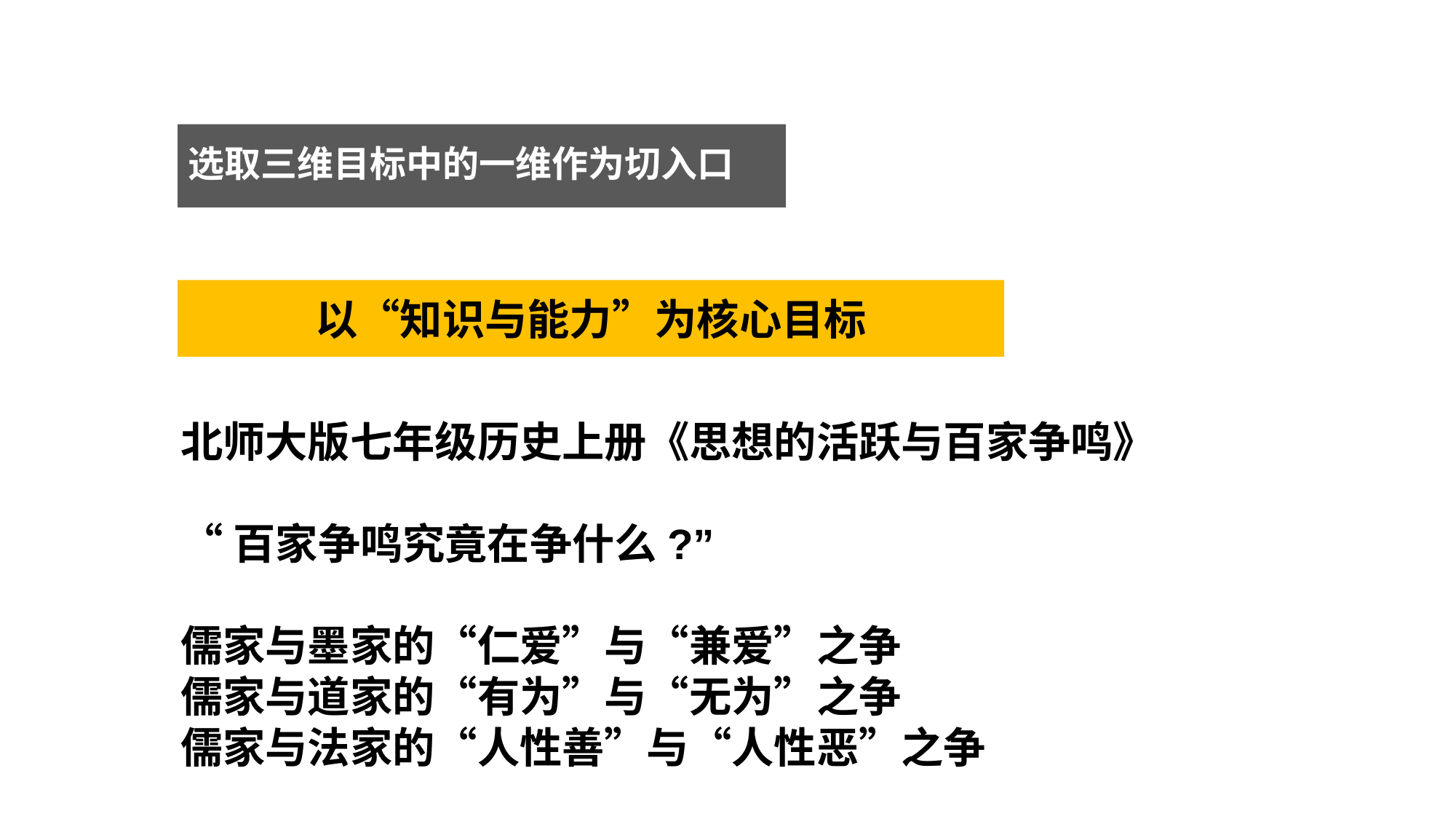

选取三维目标中的一维作为切入口
以“知识与能力”为核心目标
北师大版七年级历史上册《思想的活跃与百家争鸣》

“百家争鸣究竟在争什么?”

儒家与墨家的“仁爱”与“兼爱”之争
儒家与道家的“有为”与“无为”之争
儒家与法家的“人性善”与“人性恶”之争